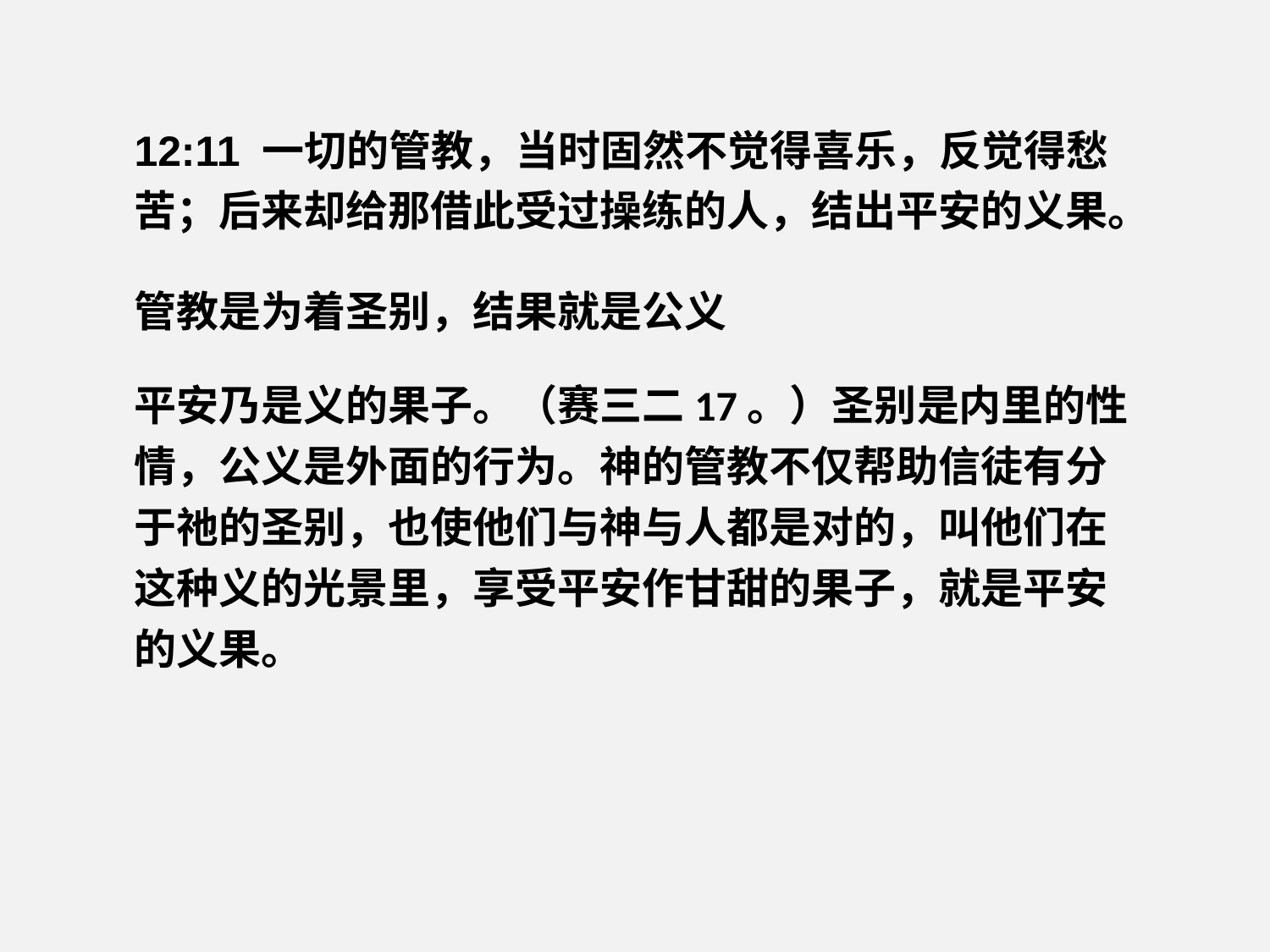

12:11 一切的管教，当时固然不觉得喜乐，反觉得愁苦；后来却给那借此受过操练的人，结出平安的义果。
管教是为着圣别，结果就是公义
平安乃是义的果子。（赛三二17。）圣别是内里的性情，公义是外面的行为。神的管教不仅帮助信徒有分于祂的圣别，也使他们与神与人都是对的，叫他们在这种义的光景里，享受平安作甘甜的果子，就是平安的义果。